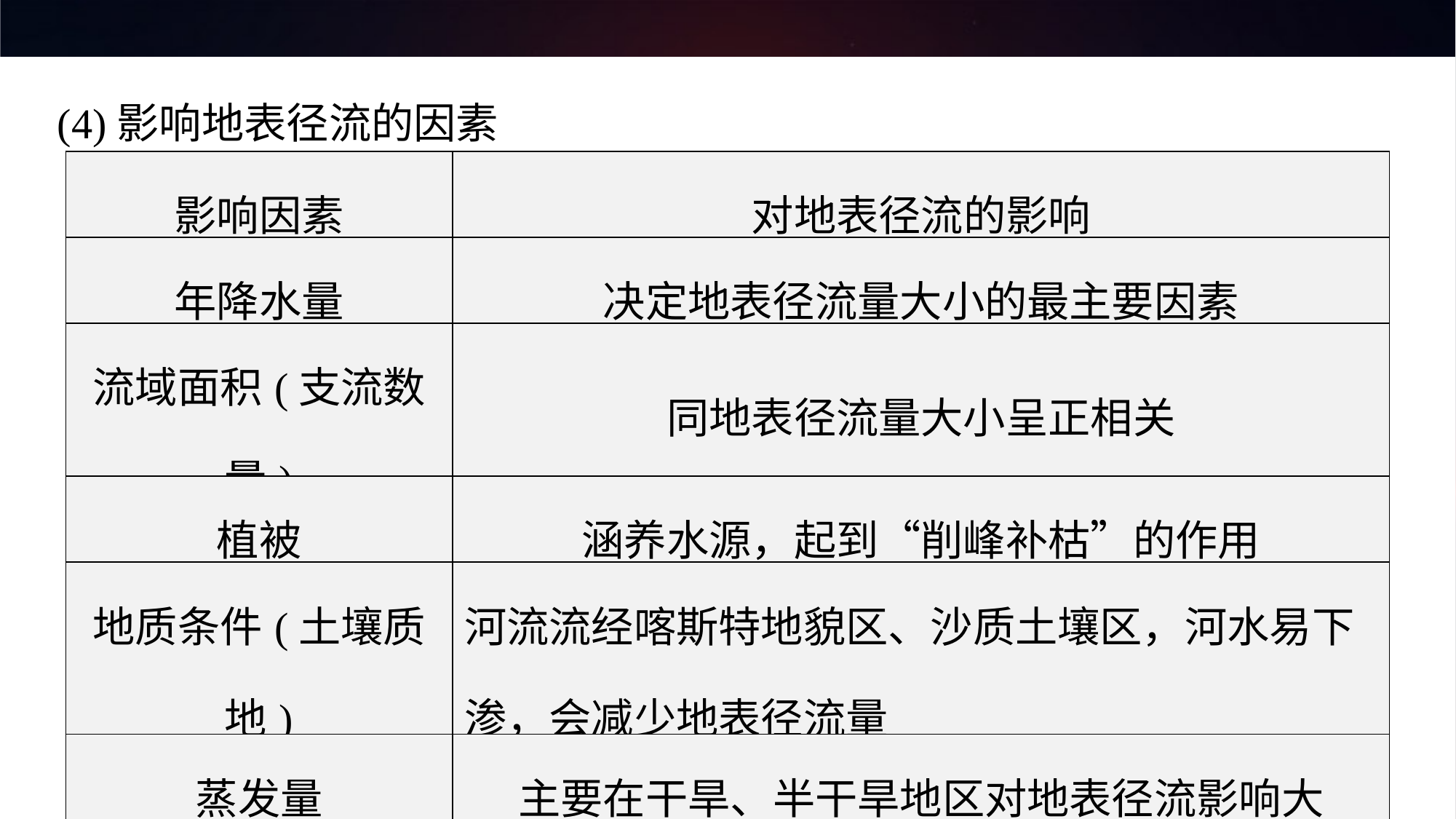

(4)影响地表径流的因素
| 影响因素 | 对地表径流的影响 |
| --- | --- |
| 年降水量 | 决定地表径流量大小的最主要因素 |
| 流域面积(支流数量) | 同地表径流量大小呈正相关 |
| 植被 | 涵养水源，起到“削峰补枯”的作用 |
| 地质条件(土壤质地) | 河流流经喀斯特地貌区、沙质土壤区，河水易下渗，会减少地表径流量 |
| 蒸发量 | 主要在干旱、半干旱地区对地表径流影响大 |